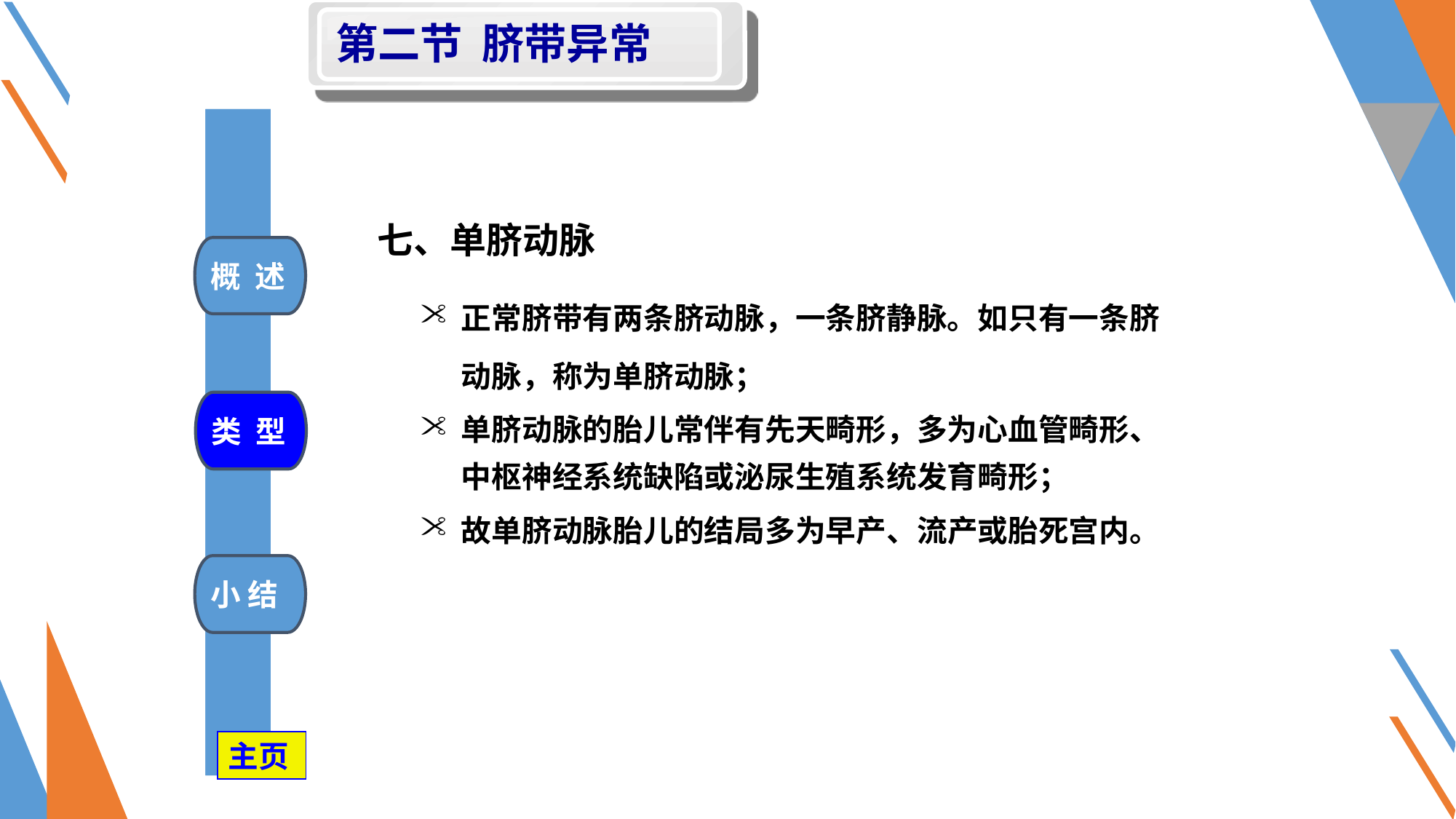

第二节  脐带异常

七、单脐动脉
概  述
正常脐带有两条脐动脉，一条脐静脉。如只有一条脐动脉，称为单脐动脉；
单脐动脉的胎儿常伴有先天畸形，多为心血管畸形、中枢神经系统缺陷或泌尿生殖系统发育畸形；
故单脐动脉胎儿的结局多为早产、流产或胎死宫内。
类  型
小 结
主页